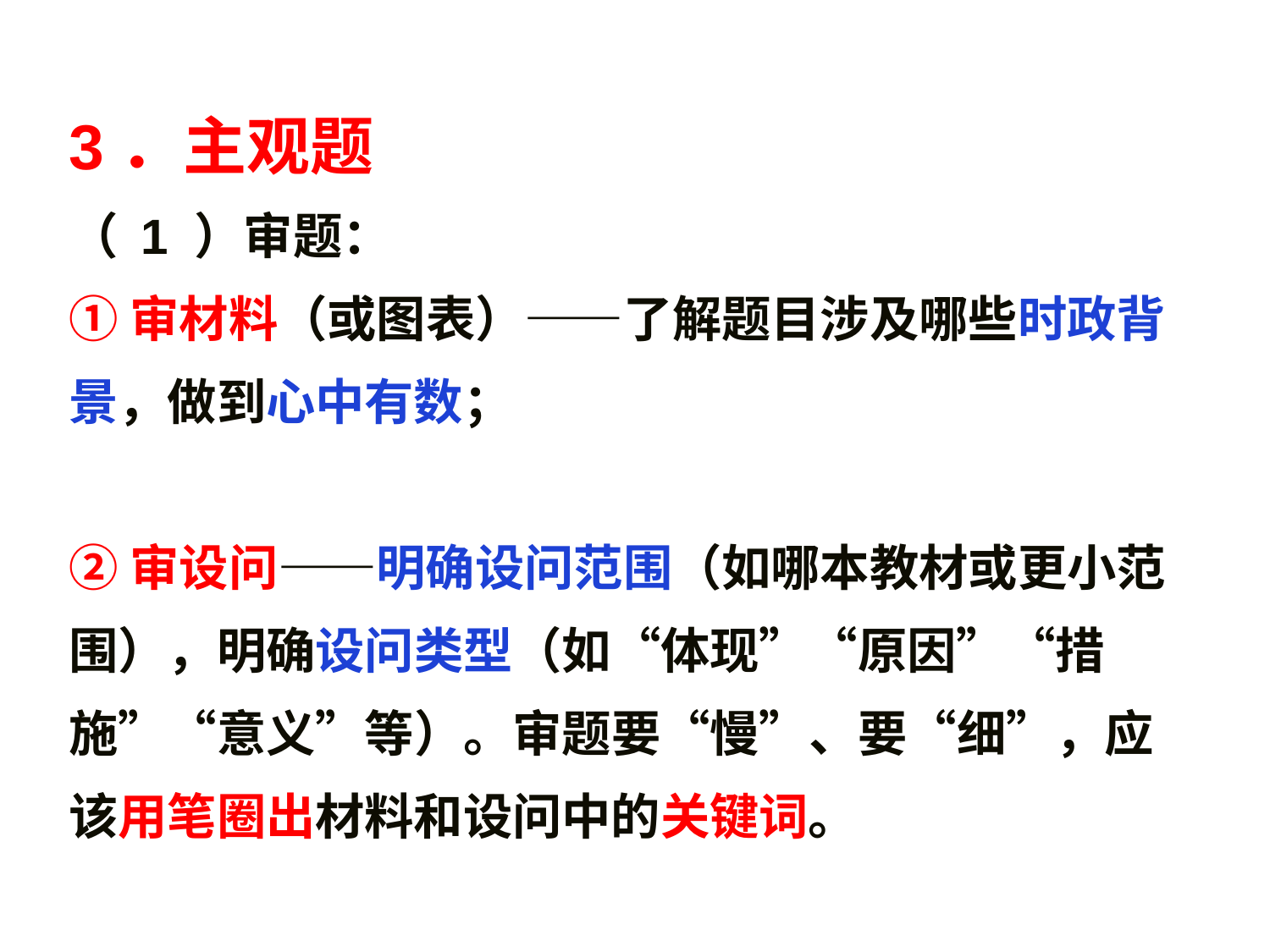

3．主观题
（ 1 ）审题：
①审材料（或图表）——了解题目涉及哪些时政背景，做到心中有数；

②审设问——明确设问范围（如哪本教材或更小范围），明确设问类型（如“体现”“原因”“措施”“意义”等）。审题要“慢”、要“细”，应该用笔圈出材料和设问中的关键词。